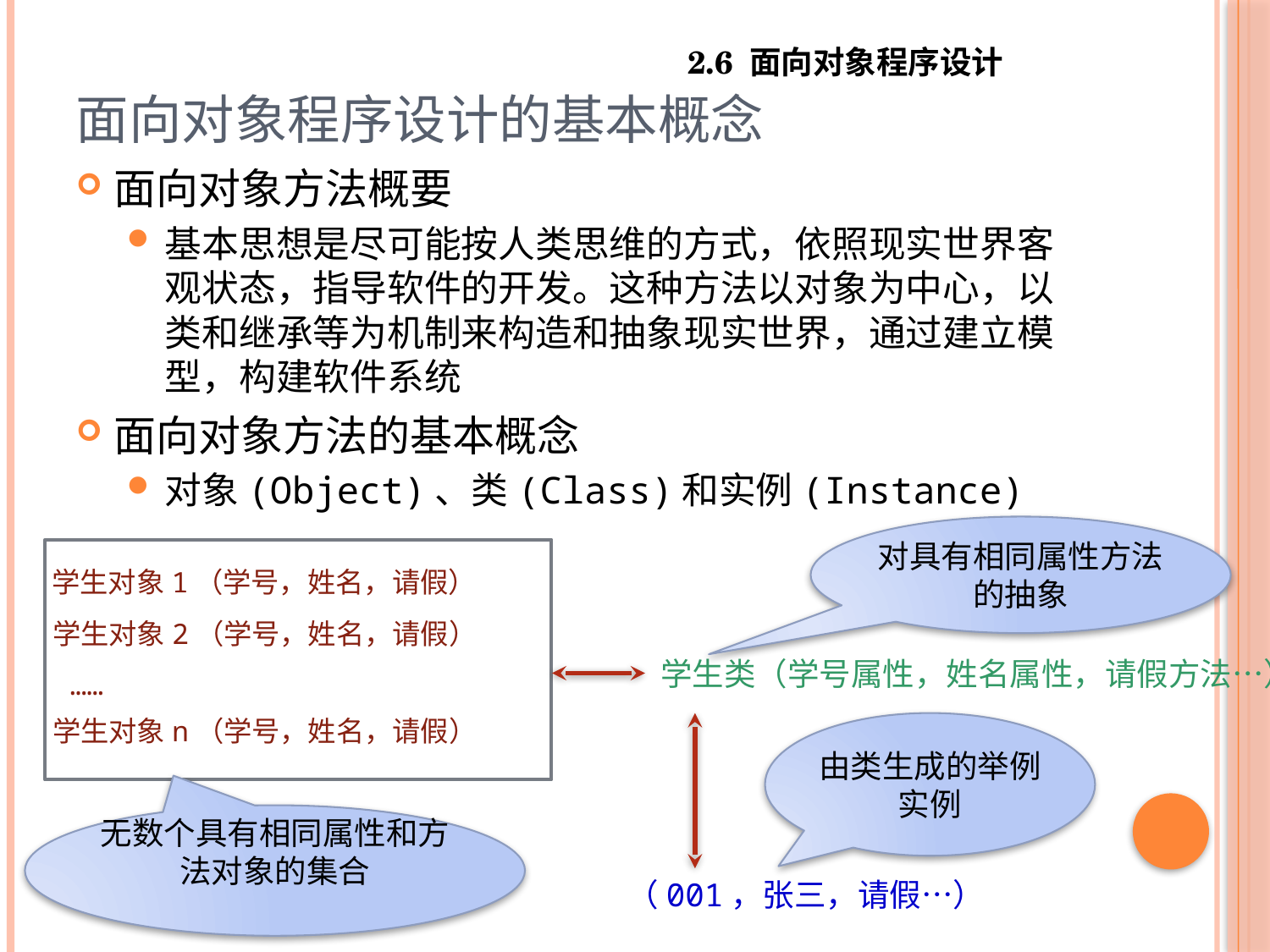

# 面向对象程序设计的基本概念
2.6 面向对象程序设计
面向对象方法概要
基本思想是尽可能按人类思维的方式，依照现实世界客观状态，指导软件的开发。这种方法以对象为中心，以类和继承等为机制来构造和抽象现实世界，通过建立模型，构建软件系统
面向对象方法的基本概念
对象(Object)、类(Class)和实例(Instance)
对具有相同属性方法的抽象

学生对象1（学号，姓名，请假）
学生对象2（学号，姓名，请假）
……
学生对象n（学号，姓名，请假）
学生类（学号属性，姓名属性，请假方法…）
由类生成的举例实例
无数个具有相同属性和方法对象的集合

（001，张三，请假…）